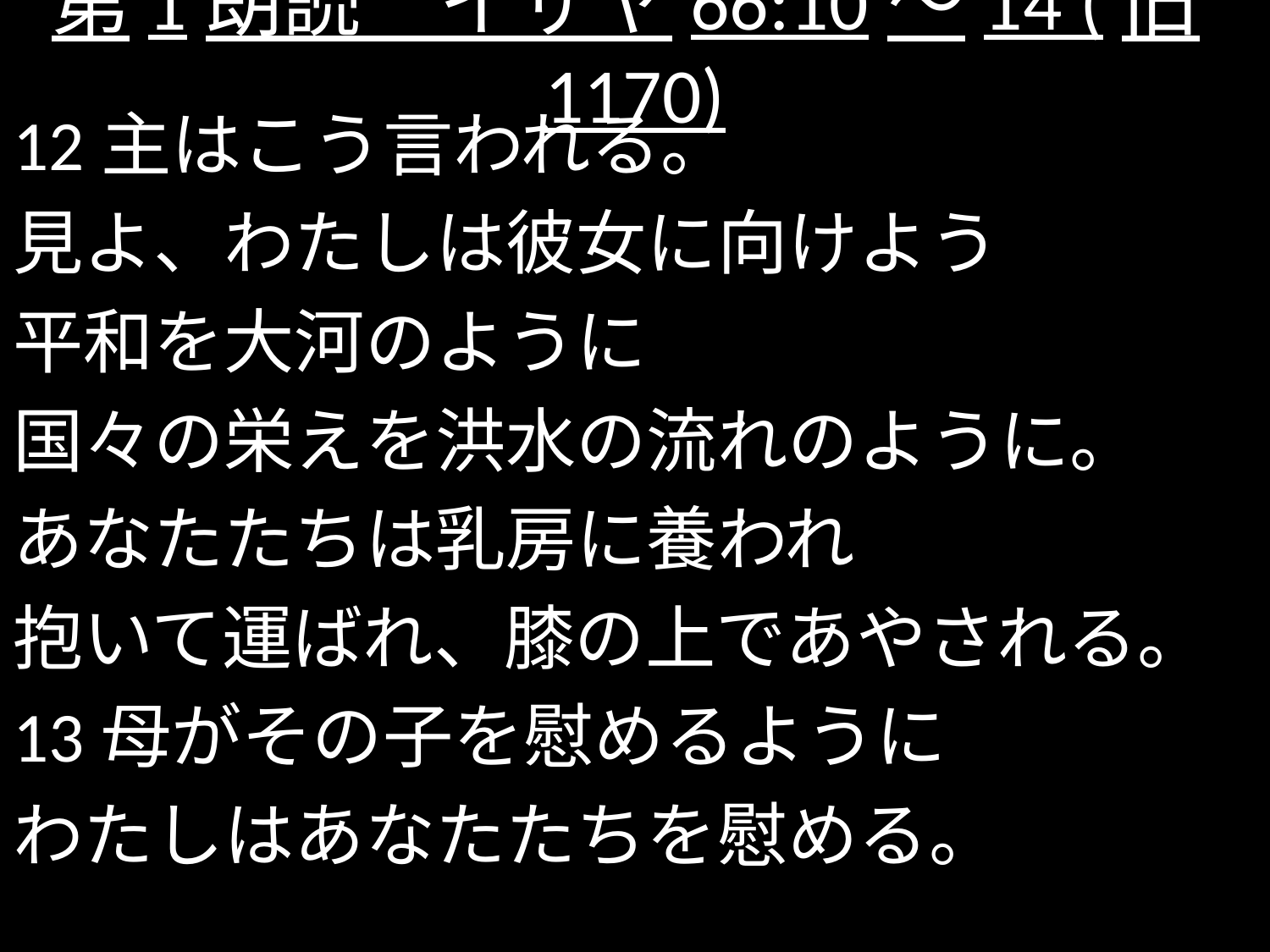

# 第1朗読　イザヤ66:10～14 (旧1170)
12主はこう言われる。
見よ、わたしは彼女に向けよう
平和を大河のように
国々の栄えを洪水の流れのように。
あなたたちは乳房に養われ
抱いて運ばれ、膝の上であやされる。
13母がその子を慰めるように
わたしはあなたたちを慰める。